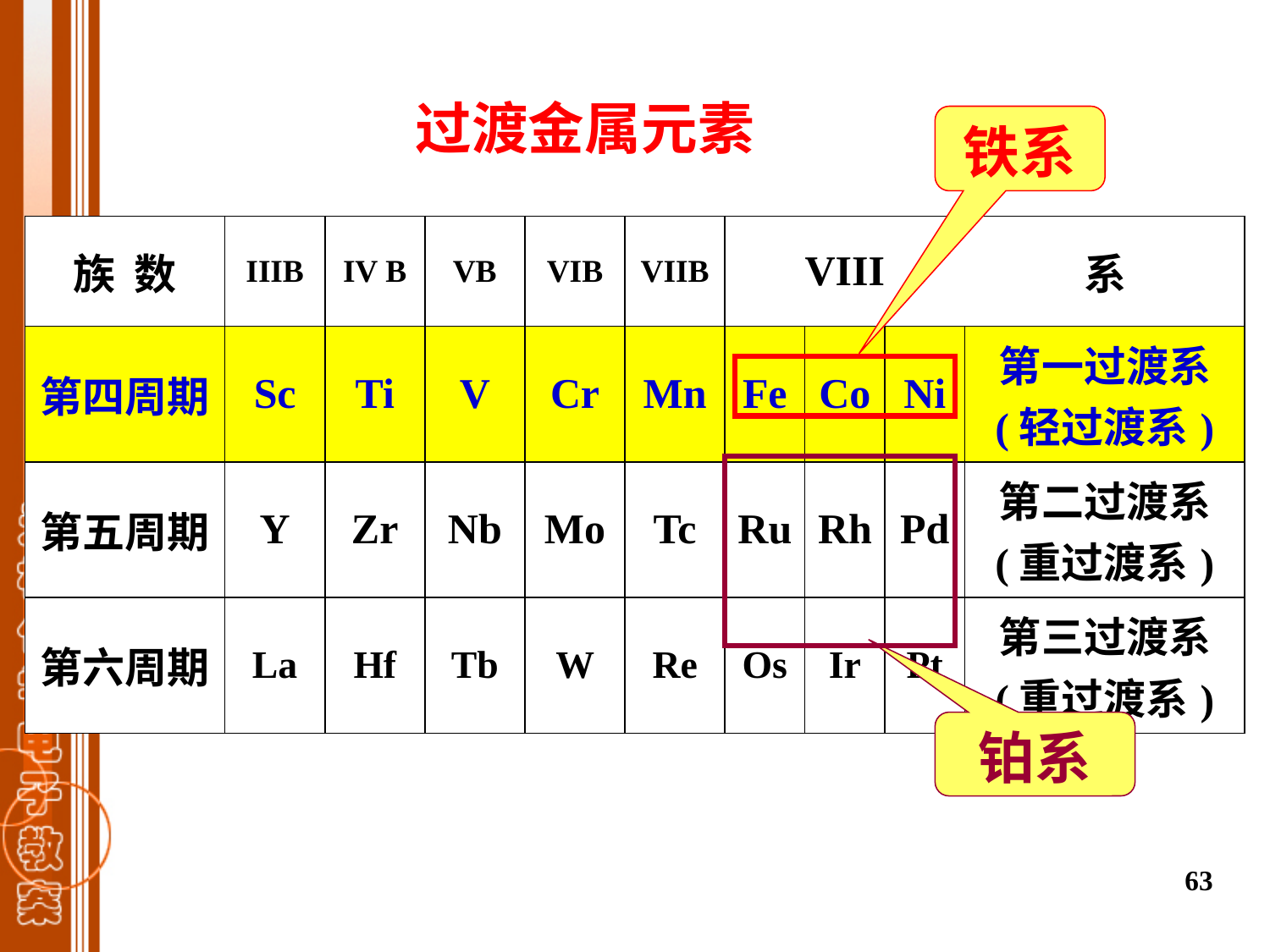

过渡金属元素
铁系
| 族 数 | IIIB | IV B | VB | VIB | VIIB | VIII |  |  | 系 |
| --- | --- | --- | --- | --- | --- | --- | --- | --- | --- |
| 第四周期 | Sc | Ti | V | Cr | Mn | Fe | Co | Ni | 第一过渡系 (轻过渡系) |
| 第五周期 | Y | Zr | Nb | Mo | Tc | Ru | Rh | Pd | 第二过渡系 (重过渡系) |
| 第六周期 | La | Hf | Tb | W | Re | Os | Ir | Pt | 第三过渡系 (重过渡系) |

铂系
63